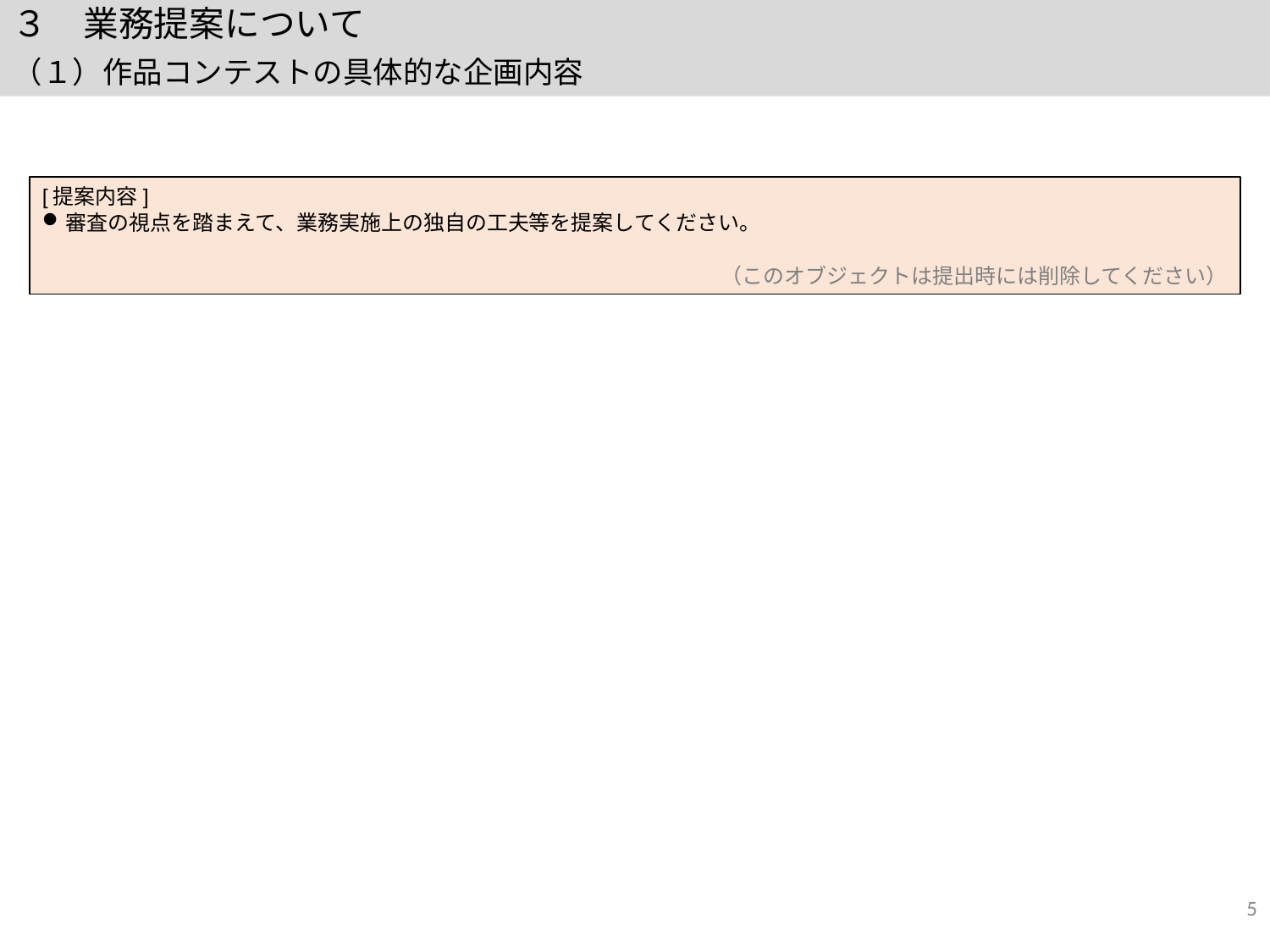

３　業務提案について
（１）作品コンテストの具体的な企画内容
[提案内容]
審査の視点を踏まえて、業務実施上の独自の工夫等を提案してください。

（このオブジェクトは提出時には削除してください）
5